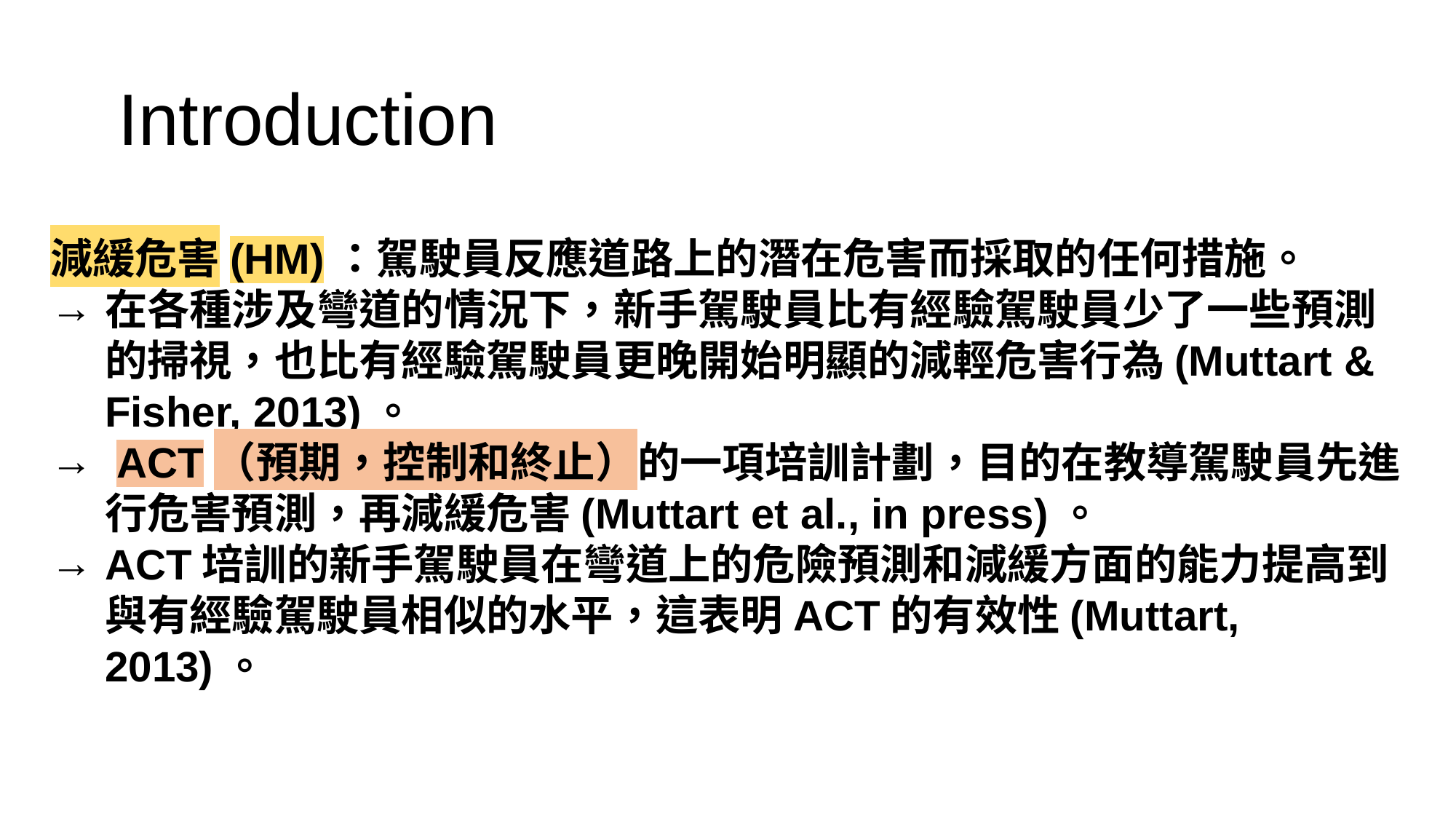

Introduction
減緩危害(HM)：駕駛員反應道路上的潛在危害而採取的任何措施。
在各種涉及彎道的情況下，新手駕駛員比有經驗駕駛員少了一些預測的掃視，也比有經驗駕駛員更晚開始明顯的減輕危害行為(Muttart & Fisher, 2013)。
 ACT（預期，控制和終止）的一項培訓計劃，目的在教導駕駛員先進行危害預測，再減緩危害(Muttart et al., in press)。
ACT培訓的新手駕駛員在彎道上的危險預測和減緩方面的能力提高到與有經驗駕駛員相似的水平，這表明ACT的有效性(Muttart, 2013)。